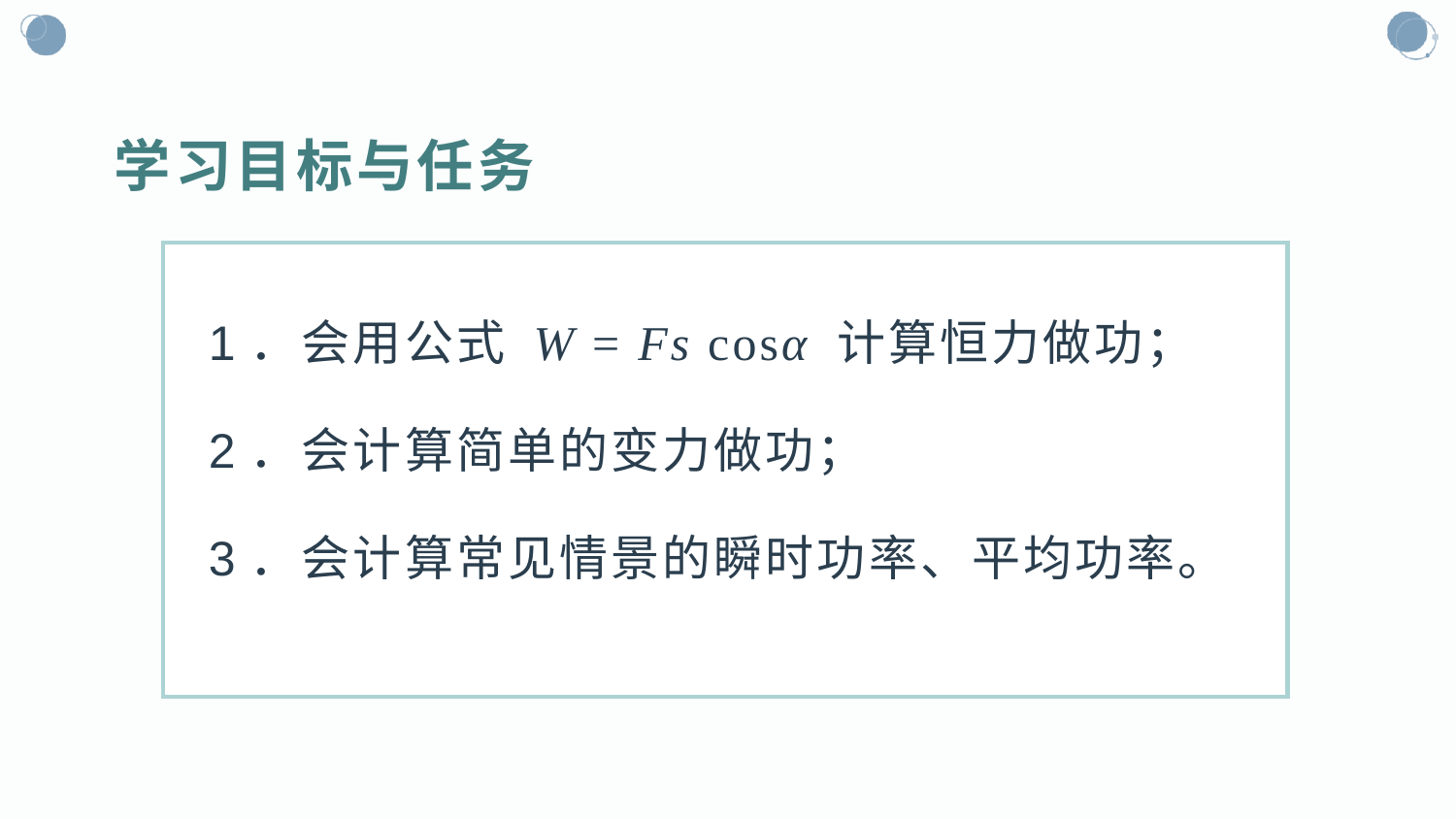

# 学习目标与任务

1．会用公式 W = Fs cosα 计算恒力做功；
2．会计算简单的变力做功；
3．会计算常见情景的瞬时功率、平均功率。